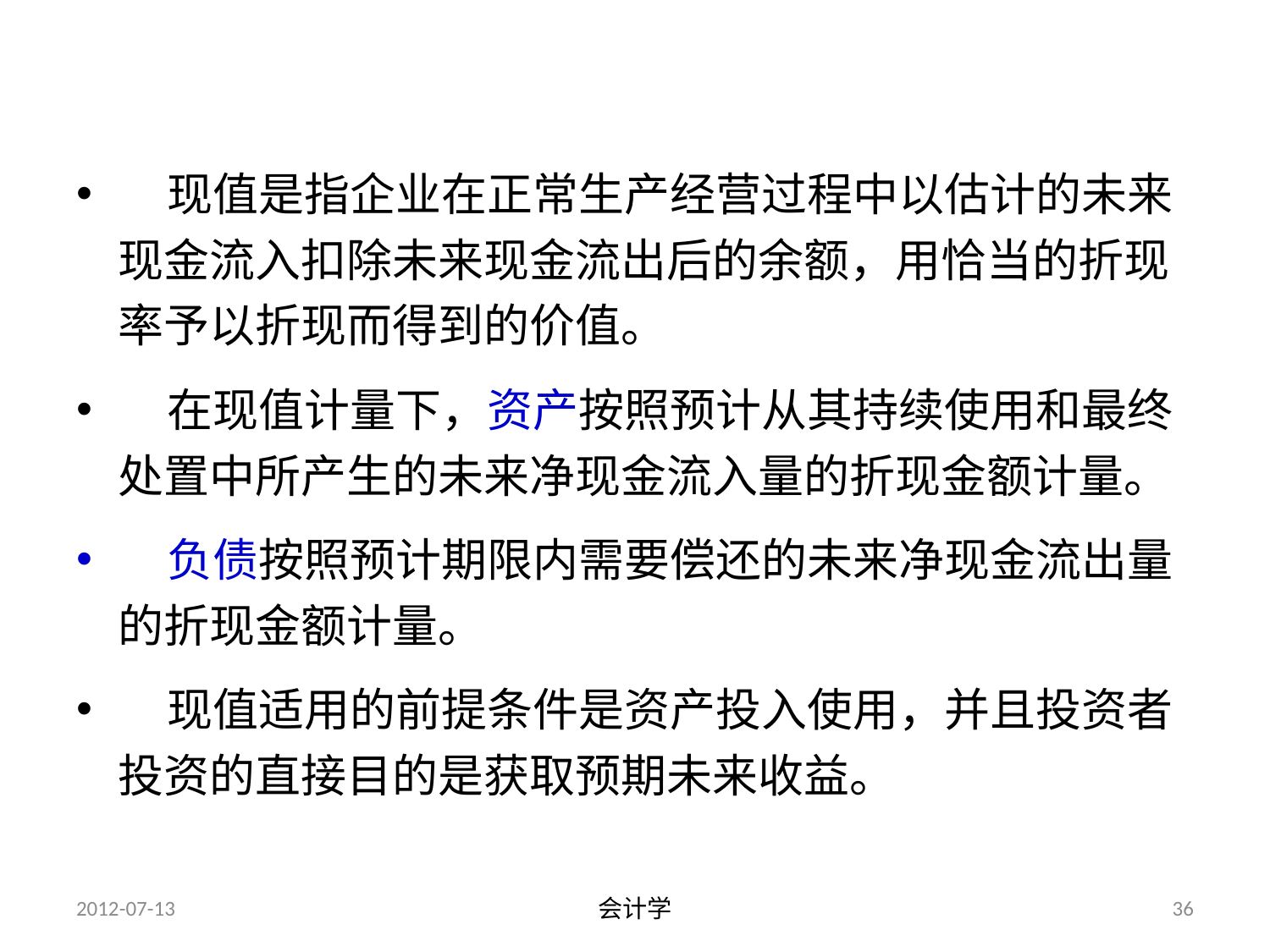

# （四）现值
    现值是指企业在正常生产经营过程中以估计的未来现金流入扣除未来现金流出后的余额，用恰当的折现率予以折现而得到的价值。
    在现值计量下，资产按照预计从其持续使用和最终处置中所产生的未来净现金流入量的折现金额计量。
    负债按照预计期限内需要偿还的未来净现金流出量的折现金额计量。
    现值适用的前提条件是资产投入使用，并且投资者投资的直接目的是获取预期未来收益。
2012-07-13
会计学
36